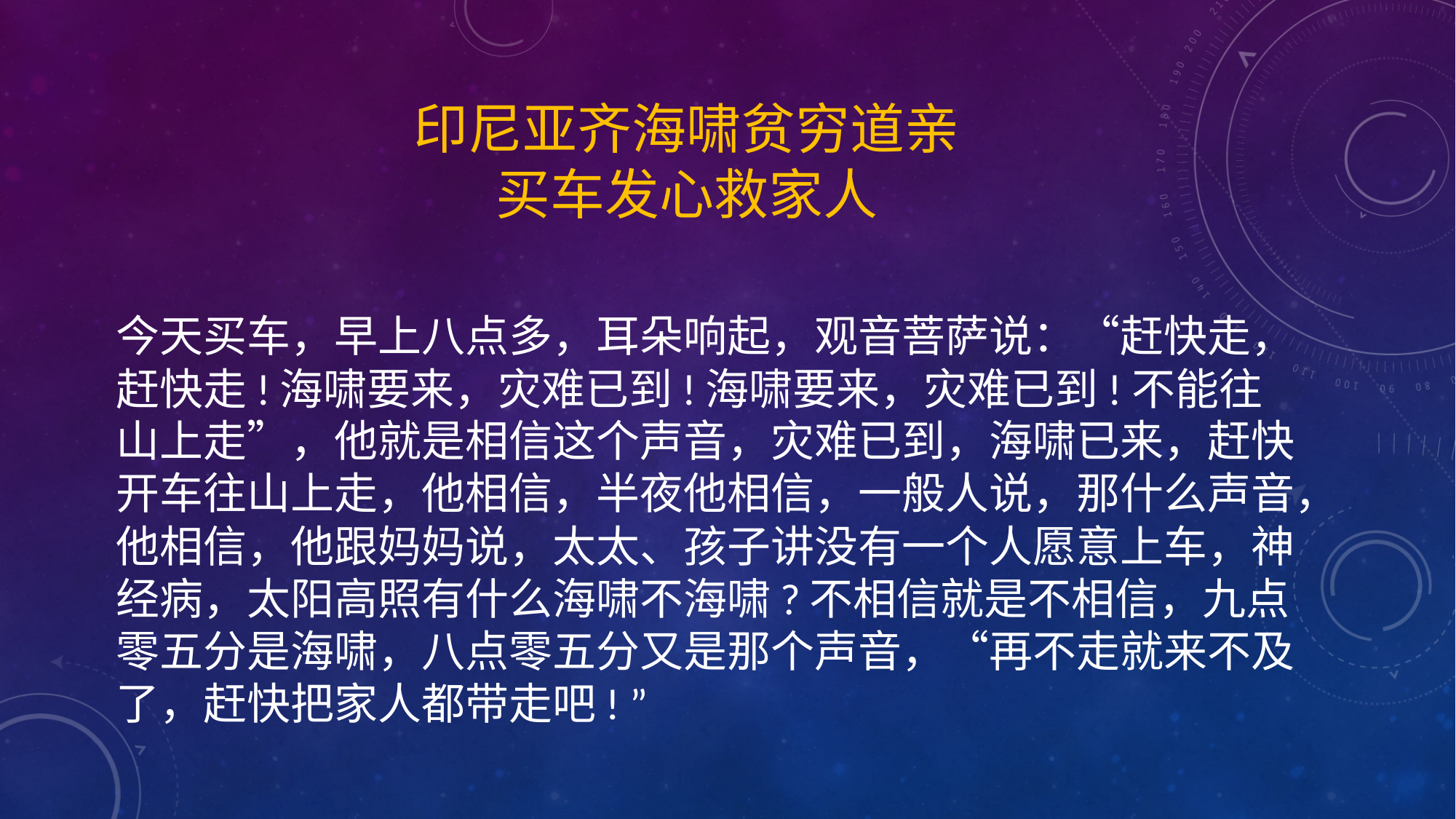

# 印尼亚齐海啸贫穷道亲 买车发心救家人
今天买车，早上八点多，耳朵响起，观音菩萨说：“赶快走，赶快走!海啸要来，灾难已到!海啸要来，灾难已到!不能往山上走”，他就是相信这个声音，灾难已到，海啸已来，赶快开车往山上走，他相信，半夜他相信，一般人说，那什么声音，他相信，他跟妈妈说，太太、孩子讲没有一个人愿意上车，神经病，太阳高照有什么海啸不海啸?不相信就是不相信，九点零五分是海啸，八点零五分又是那个声音，“再不走就来不及了，赶快把家人都带走吧! ”